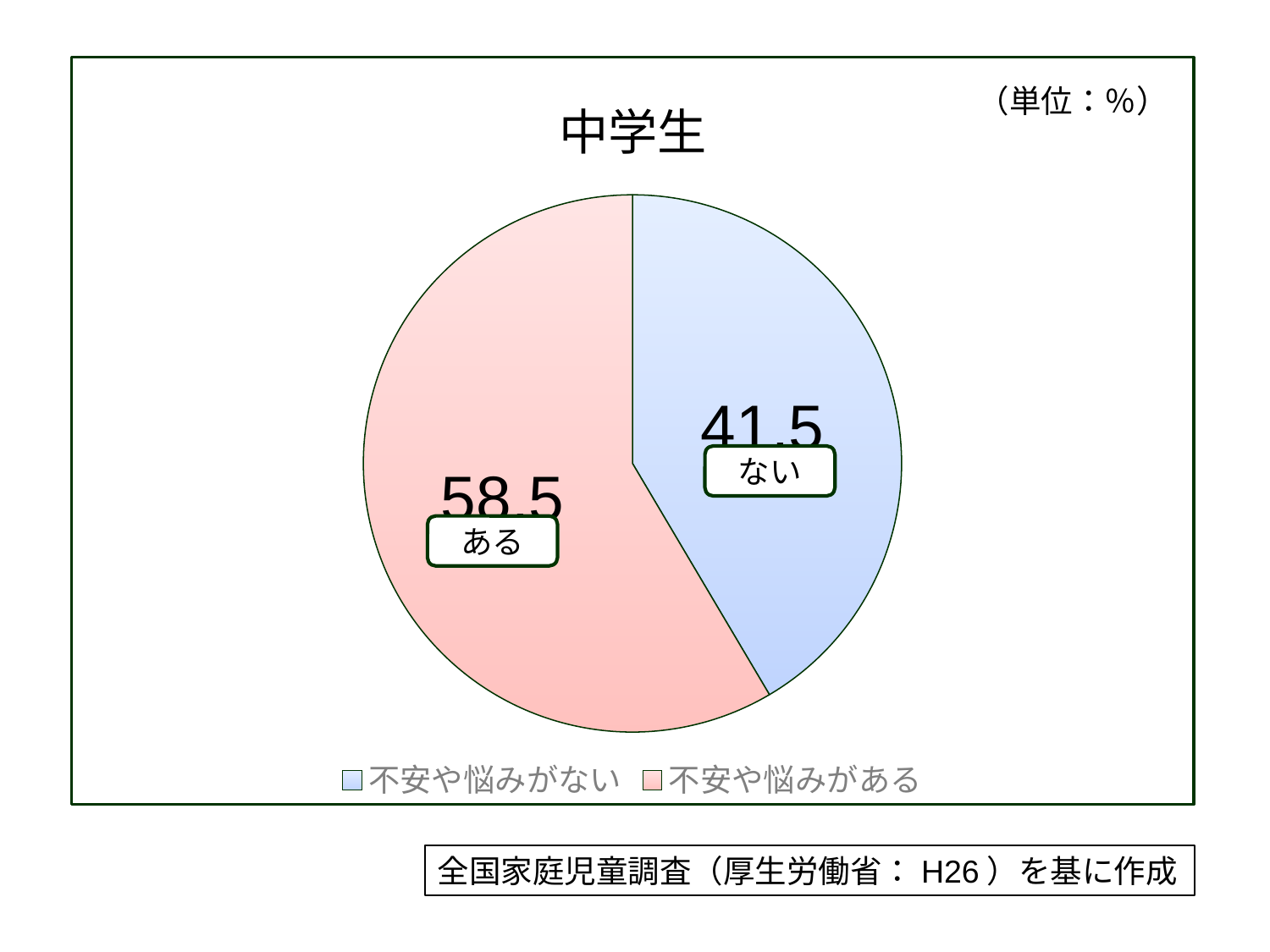

### Chart: 中学生

| Category | 中学生 |
|---|---|
| 不安や悩みがない | 41.5 |
| 不安や悩みがある | 58.5 |
（単位：％）
ない
ある
全国家庭児童調査（厚生労働省：H26）を基に作成